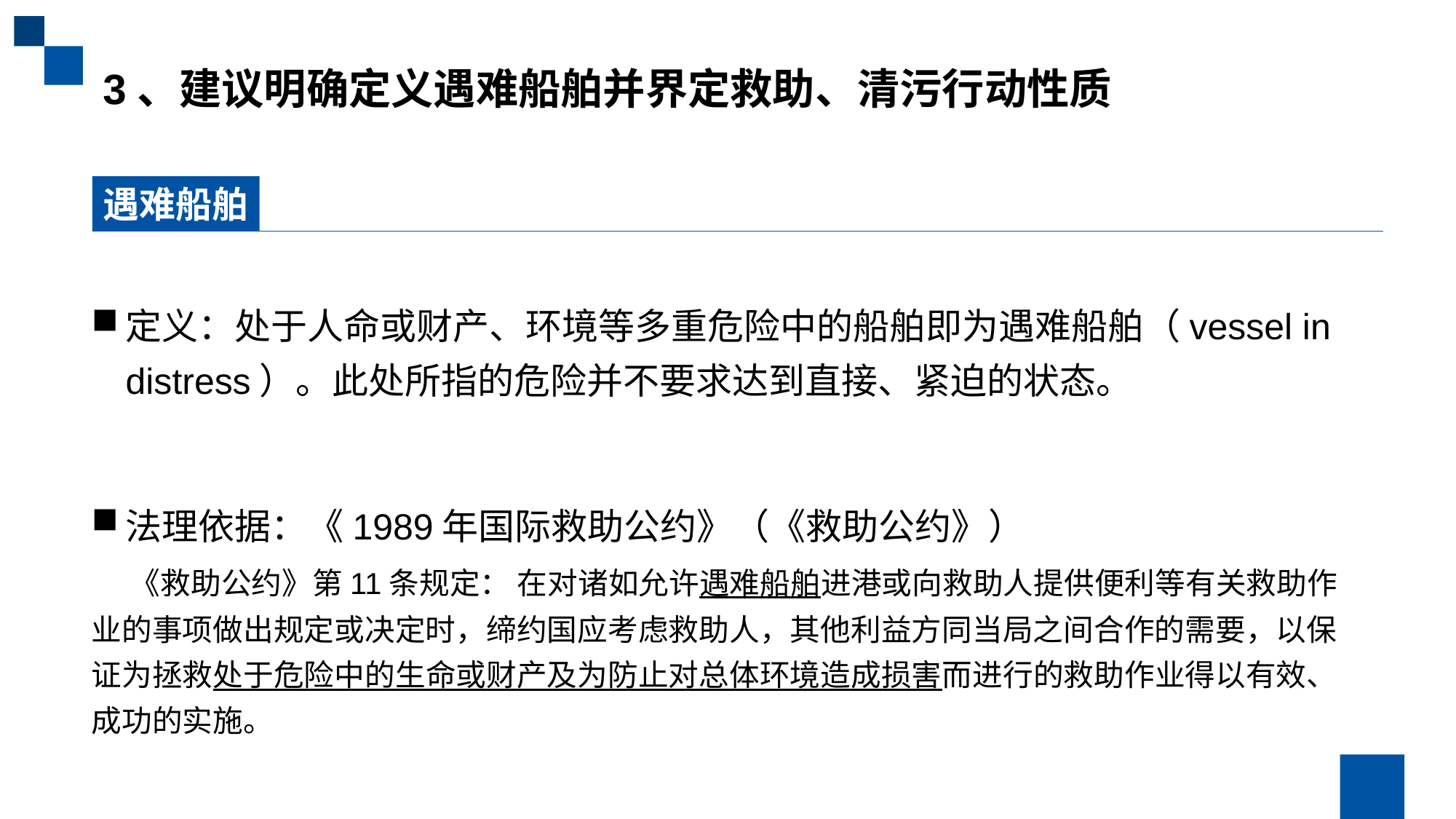

3、建议明确定义遇难船舶并界定救助、清污行动性质
遇难船舶
定义：处于人命或财产、环境等多重危险中的船舶即为遇难船舶（vessel in distress）。此处所指的危险并不要求达到直接、紧迫的状态。

法理依据：《1989年国际救助公约》（《救助公约》）
    《救助公约》第11条规定： 在对诸如允许遇难船舶进港或向救助人提供便利等有关救助作业的事项做出规定或决定时，缔约国应考虑救助人，其他利益方同当局之间合作的需要，以保证为拯救处于危险中的生命或财产及为防止对总体环境造成损害而进行的救助作业得以有效、成功的实施。